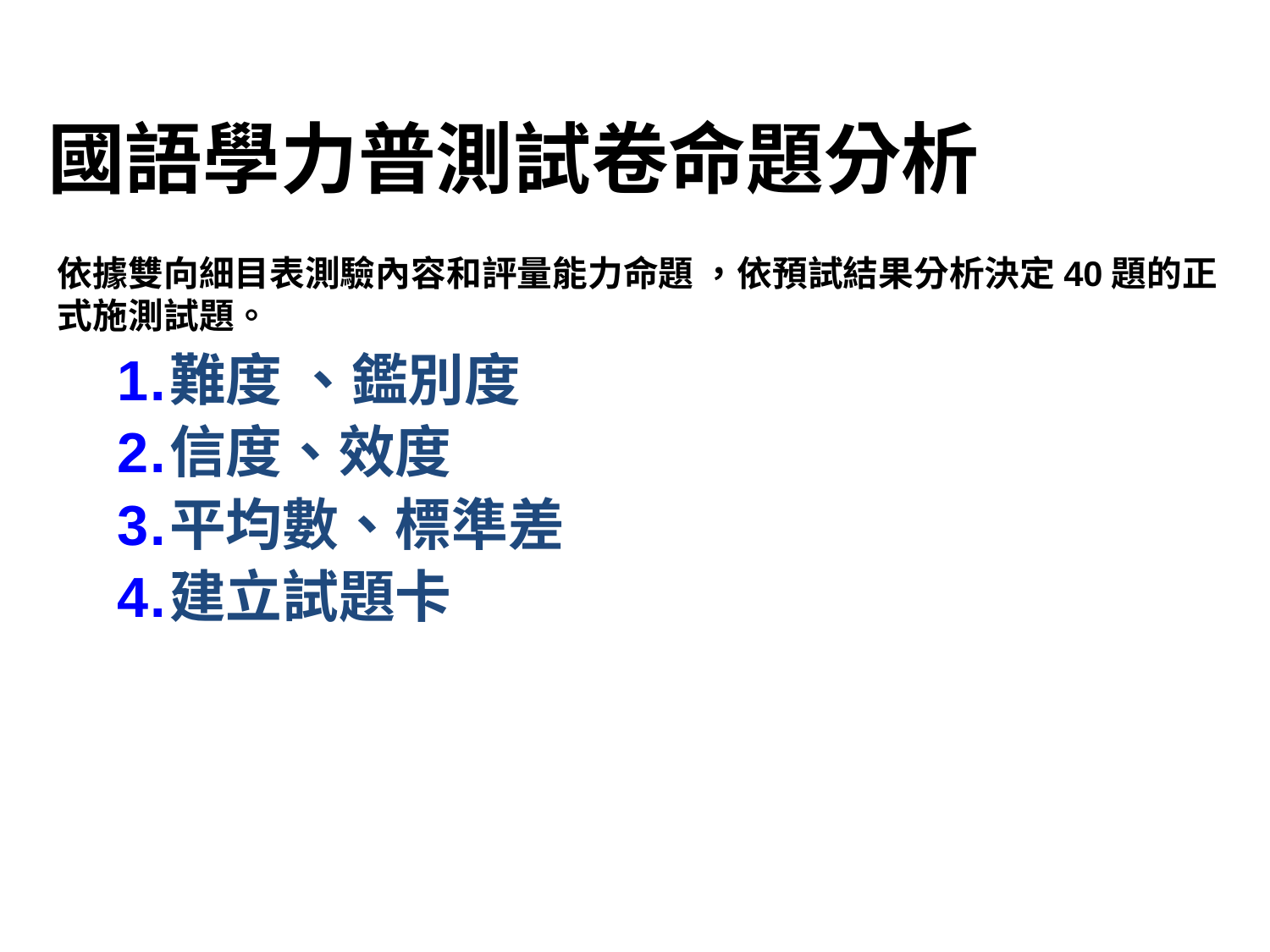

# 國語學力普測試卷命題分析
依據雙向細目表測驗內容和評量能力命題 ，依預試結果分析決定40題的正式施測試題。
難度 、鑑別度
信度、效度
平均數、標準差
建立試題卡